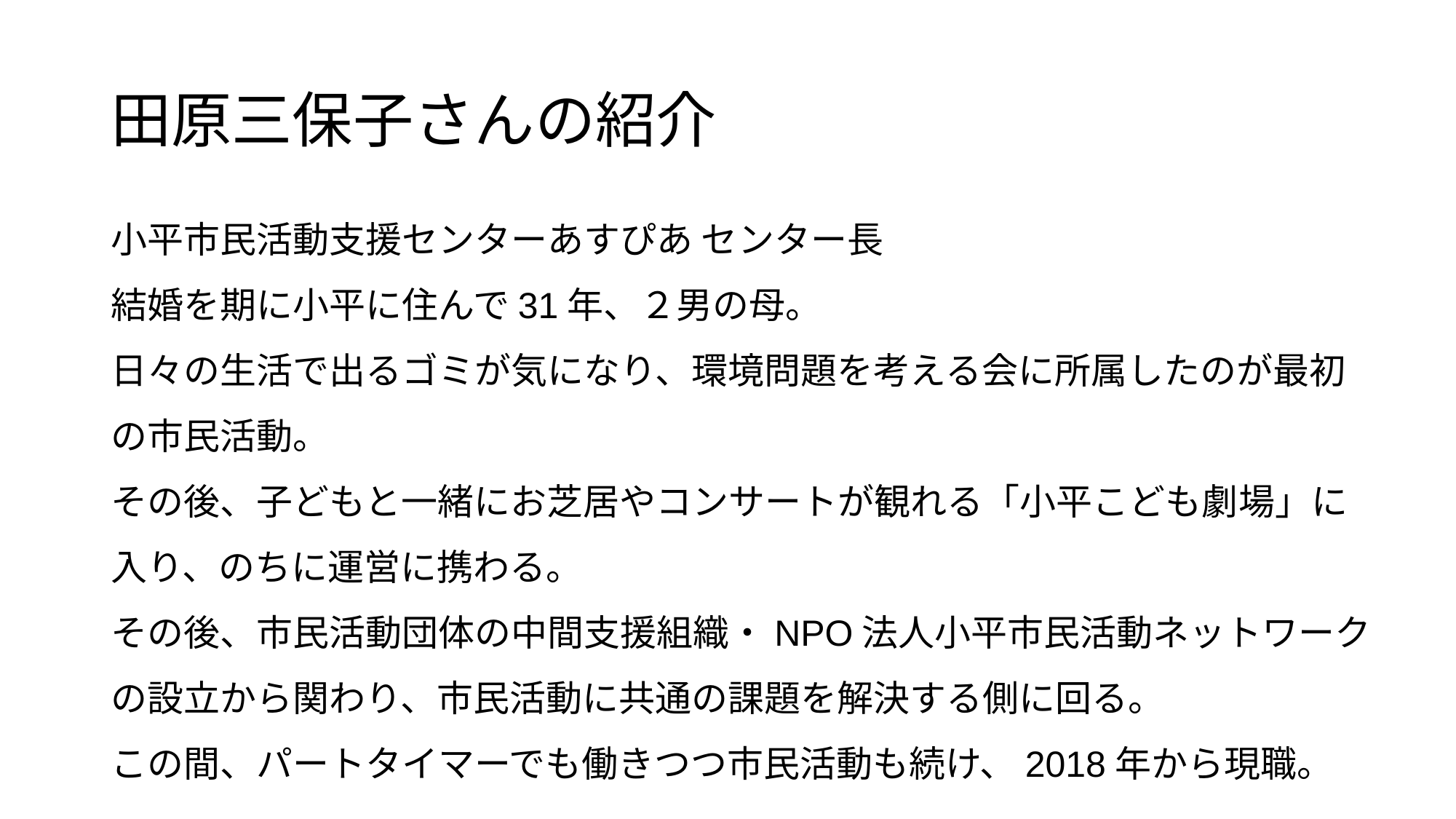

# 田原三保子さんの紹介
小平市民活動支援センターあすぴあ センター長
結婚を期に小平に住んで31年、２男の母。
日々の生活で出るゴミが気になり、環境問題を考える会に所属したのが最初の市民活動。
その後、子どもと一緒にお芝居やコンサートが観れる「小平こども劇場」に
入り、のちに運営に携わる。
その後、市民活動団体の中間支援組織・NPO法人小平市民活動ネットワークの設立から関わり、市民活動に共通の課題を解決する側に回る。
この間、パートタイマーでも働きつつ市民活動も続け、2018年から現職。